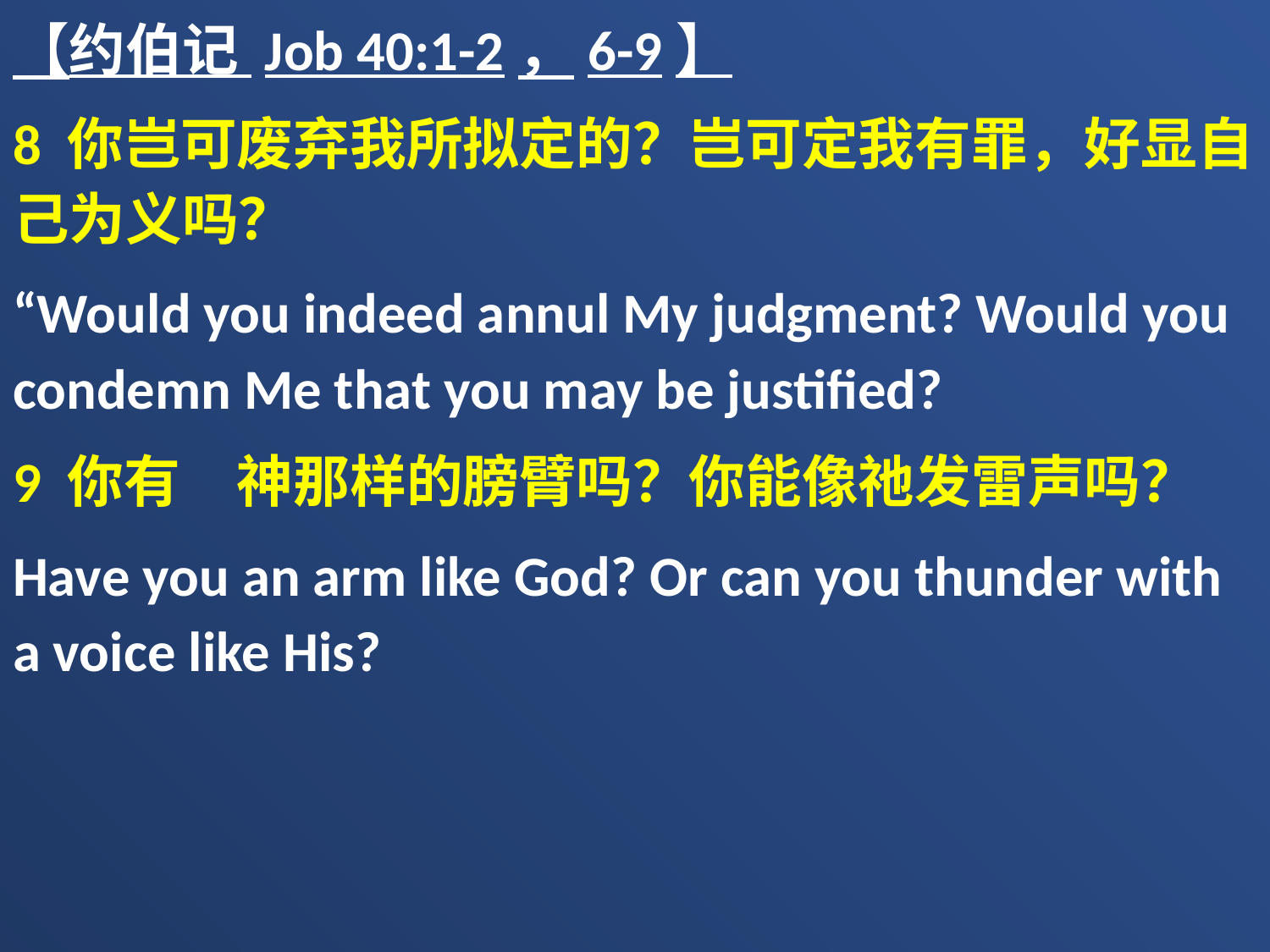

【约伯记 Job 40:1-2，6-9】
8 你岂可废弃我所拟定的？岂可定我有罪，好显自己为义吗？
“Would you indeed annul My judgment? Would you condemn Me that you may be justified?
9 你有　神那样的膀臂吗？你能像祂发雷声吗？
Have you an arm like God? Or can you thunder with a voice like His?